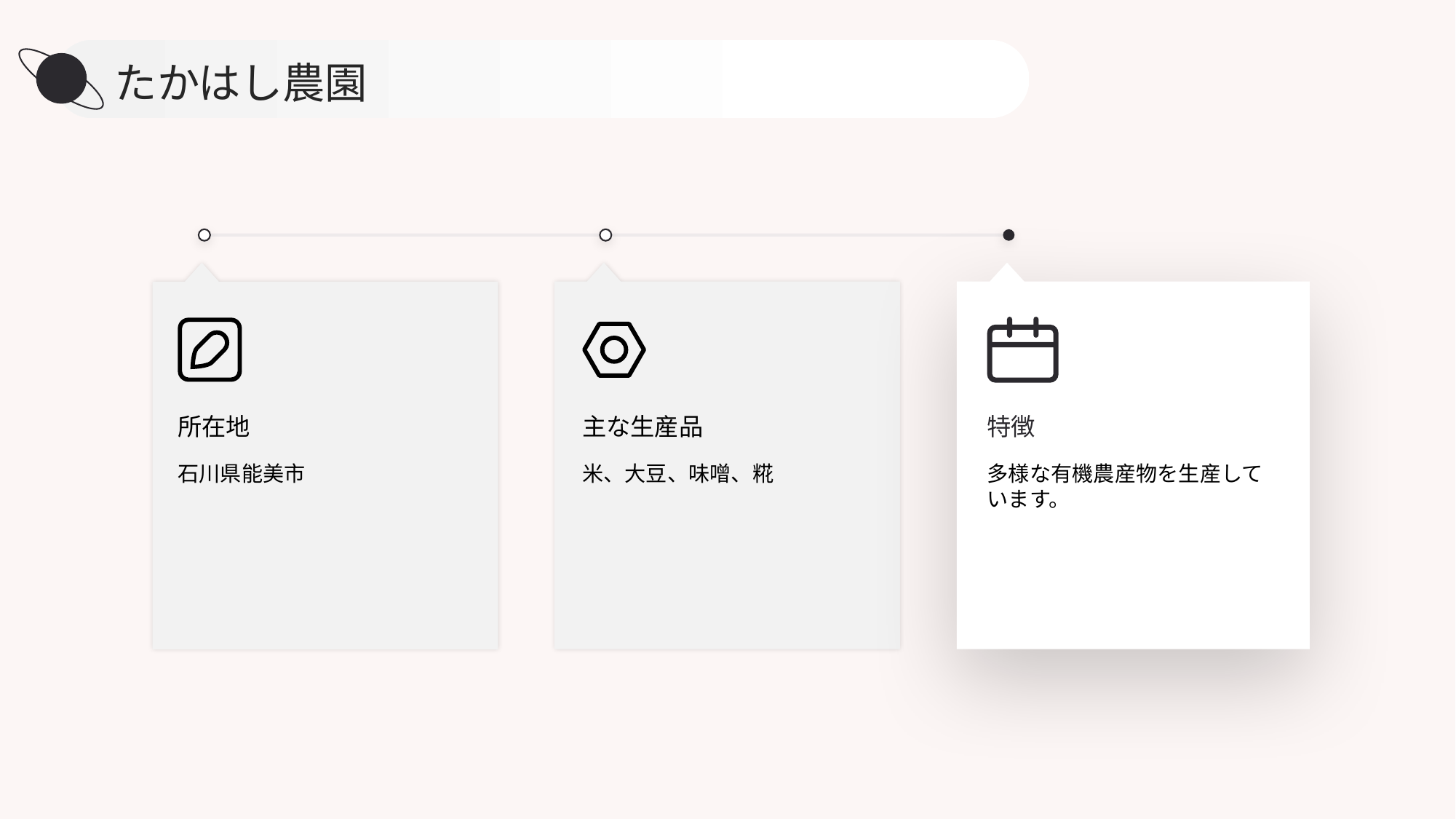

たかはし農園

所在地
主な生産品
特徴
石川県能美市
米、大豆、味噌、糀
多様な有機農産物を生産しています。